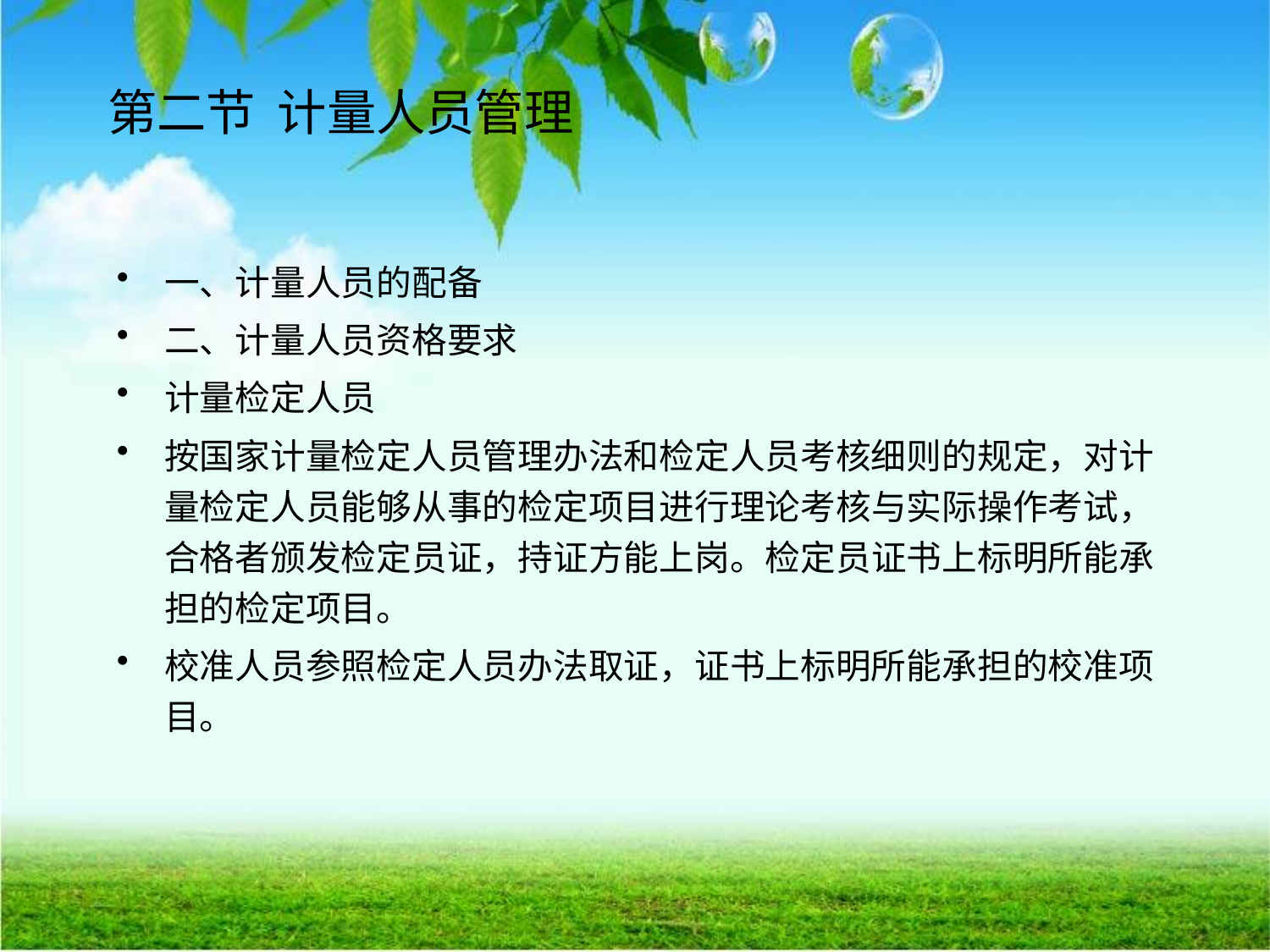

# 第二节  计量人员管理
一、计量人员的配备
二、计量人员资格要求
计量检定人员
按国家计量检定人员管理办法和检定人员考核细则的规定，对计量检定人员能够从事的检定项目进行理论考核与实际操作考试，合格者颁发检定员证，持证方能上岗。检定员证书上标明所能承担的检定项目。
校准人员参照检定人员办法取证，证书上标明所能承担的校准项目。